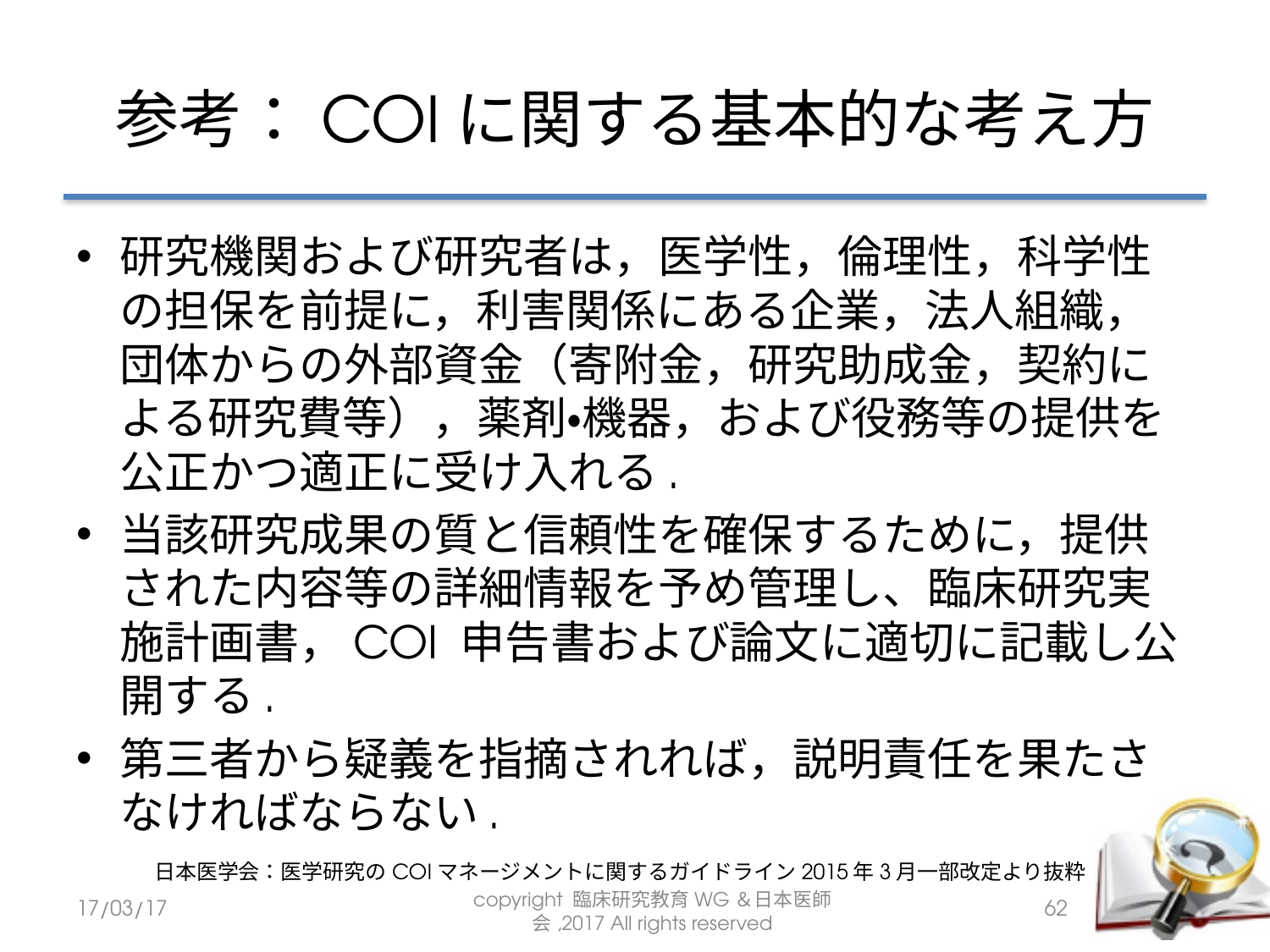

# 参考：COIに関する基本的な考え方
研究機関および研究者は，医学性，倫理性，科学性の担保を前提に，利害関係にある企業，法人組織，団体からの外部資金（寄附金，研究助成金，契約による研究費等），薬剤・機器，および役務等の提供を公正かつ適正に受け入れる.
当該研究成果の質と信頼性を確保するために，提供された内容等の詳細情報を予め管理し、臨床研究実施計画書，COI 申告書および論文に適切に記載し公開する.
第三者から疑義を指摘されれば，説明責任を果たさなければならない.
日本医学会：医学研究のCOIマネージメントに関するガイドライン2015年3月一部改定より抜粋
17/03/17
copyright 臨床研究教育WG＆日本医師会,2017 All rights reserved
62